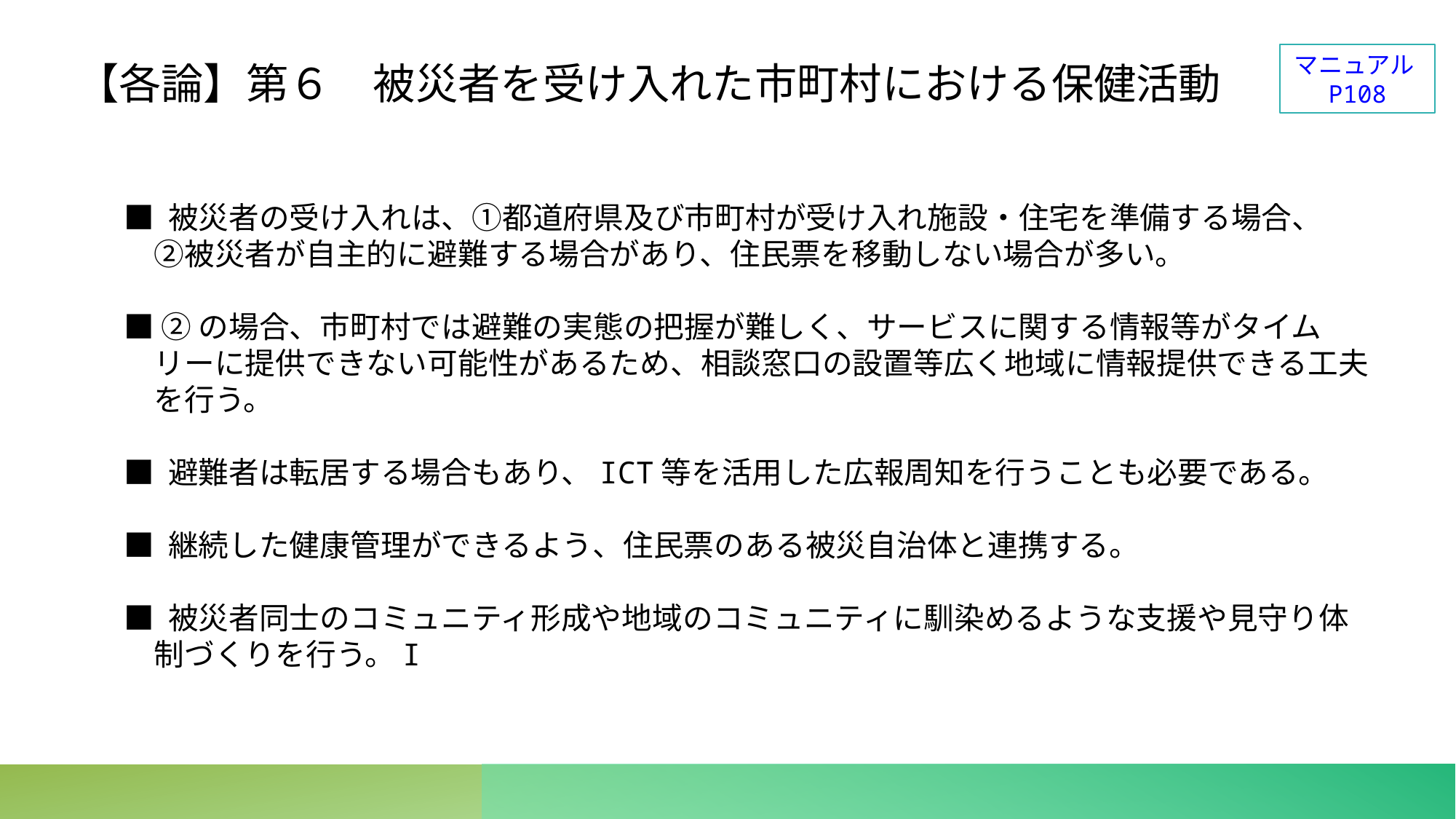

マニュアルP108
【各論】第６　被災者を受け入れた市町村における保健活動
■ 被災者の受け入れは、①都道府県及び市町村が受け入れ施設・住宅を準備する場合、
　②被災者が自主的に避難する場合があり、住民票を移動しない場合が多い。

■ ②の場合、市町村では避難の実態の把握が難しく、サービスに関する情報等がタイム
　リーに提供できない可能性があるため、相談窓口の設置等広く地域に情報提供できる工夫
　を行う。

■ 避難者は転居する場合もあり、ICT等を活用した広報周知を行うことも必要である。

■ 継続した健康管理ができるよう、住民票のある被災自治体と連携する。

■ 被災者同士のコミュニティ形成や地域のコミュニティに馴染めるような支援や見守り体
　制づくりを行う。I